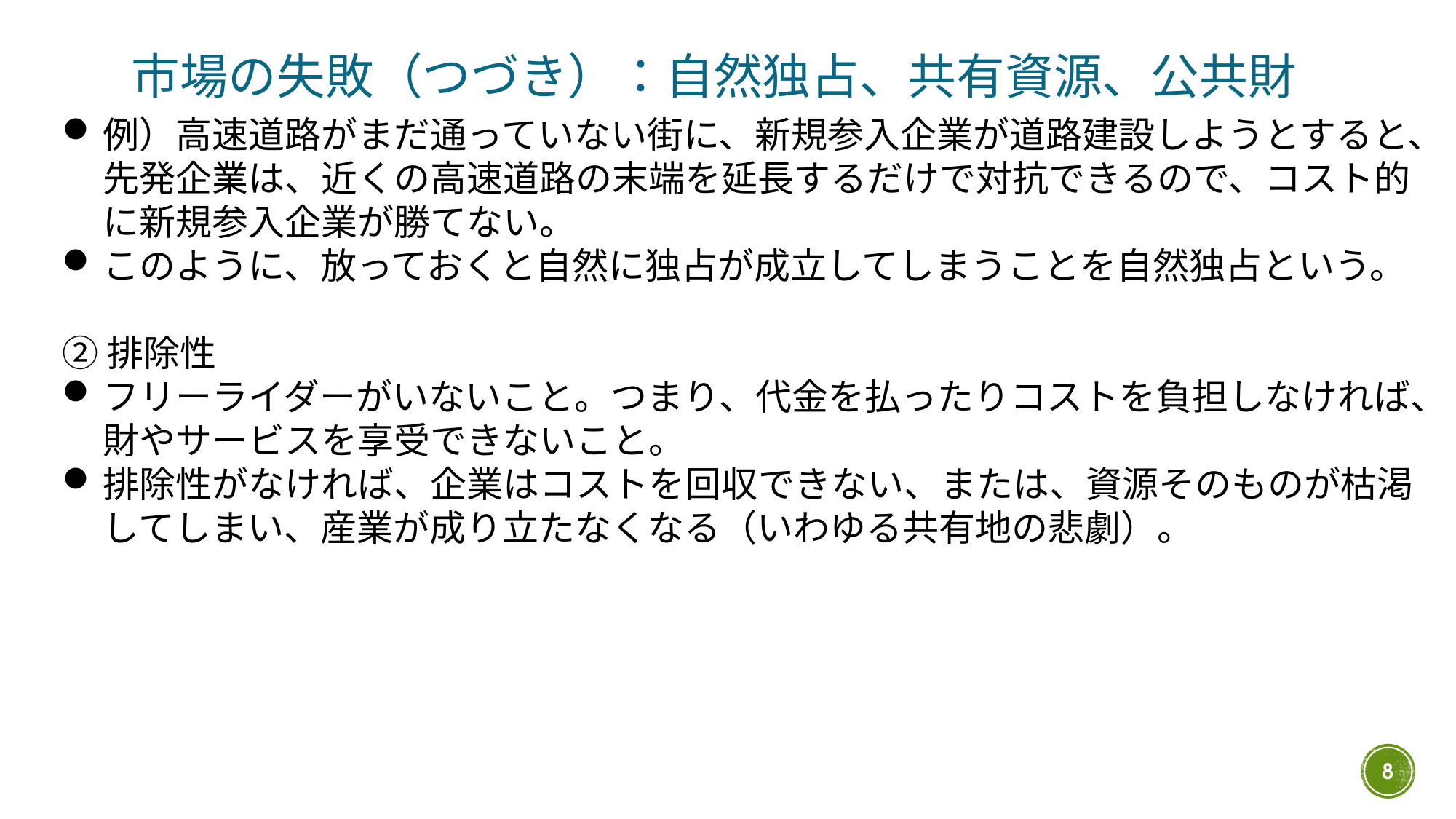

市場の失敗（つづき）：自然独占、共有資源、公共財
例）高速道路がまだ通っていない街に、新規参入企業が道路建設しようとすると、先発企業は、近くの高速道路の末端を延長するだけで対抗できるので、コスト的に新規参入企業が勝てない。
このように、放っておくと自然に独占が成立してしまうことを自然独占という。

②排除性
フリーライダーがいないこと。つまり、代金を払ったりコストを負担しなければ、財やサービスを享受できないこと。
排除性がなければ、企業はコストを回収できない、または、資源そのものが枯渇してしまい、産業が成り立たなくなる（いわゆる共有地の悲劇）。
8